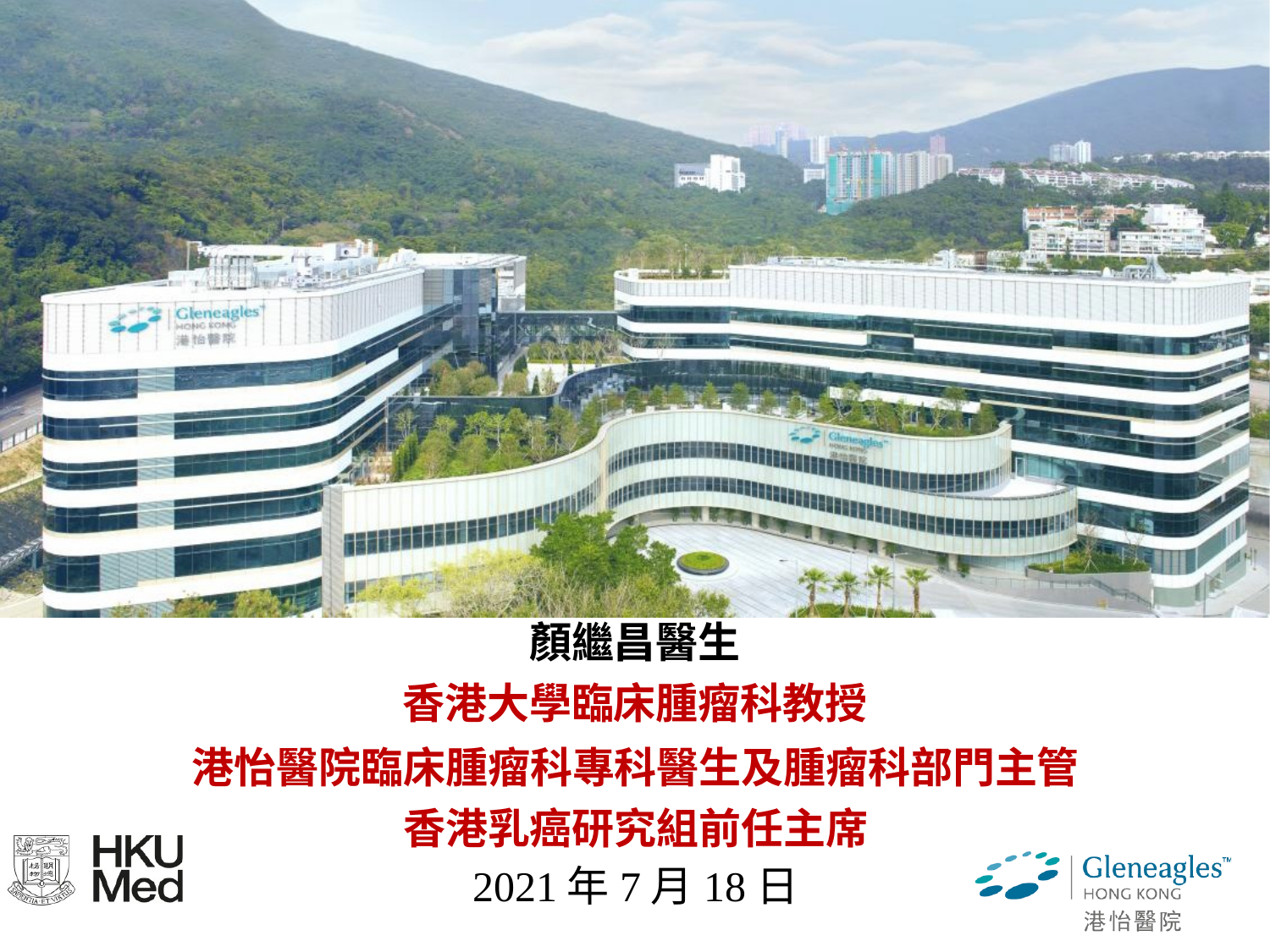

乳癌面面觀
根治性及紓緩性治療淺談

顏繼昌醫生
香港大學臨床腫瘤科教授
港怡醫院臨床腫瘤科專科醫生及腫瘤科部門主管 香港乳癌研究組前任主席
2021年7月18日